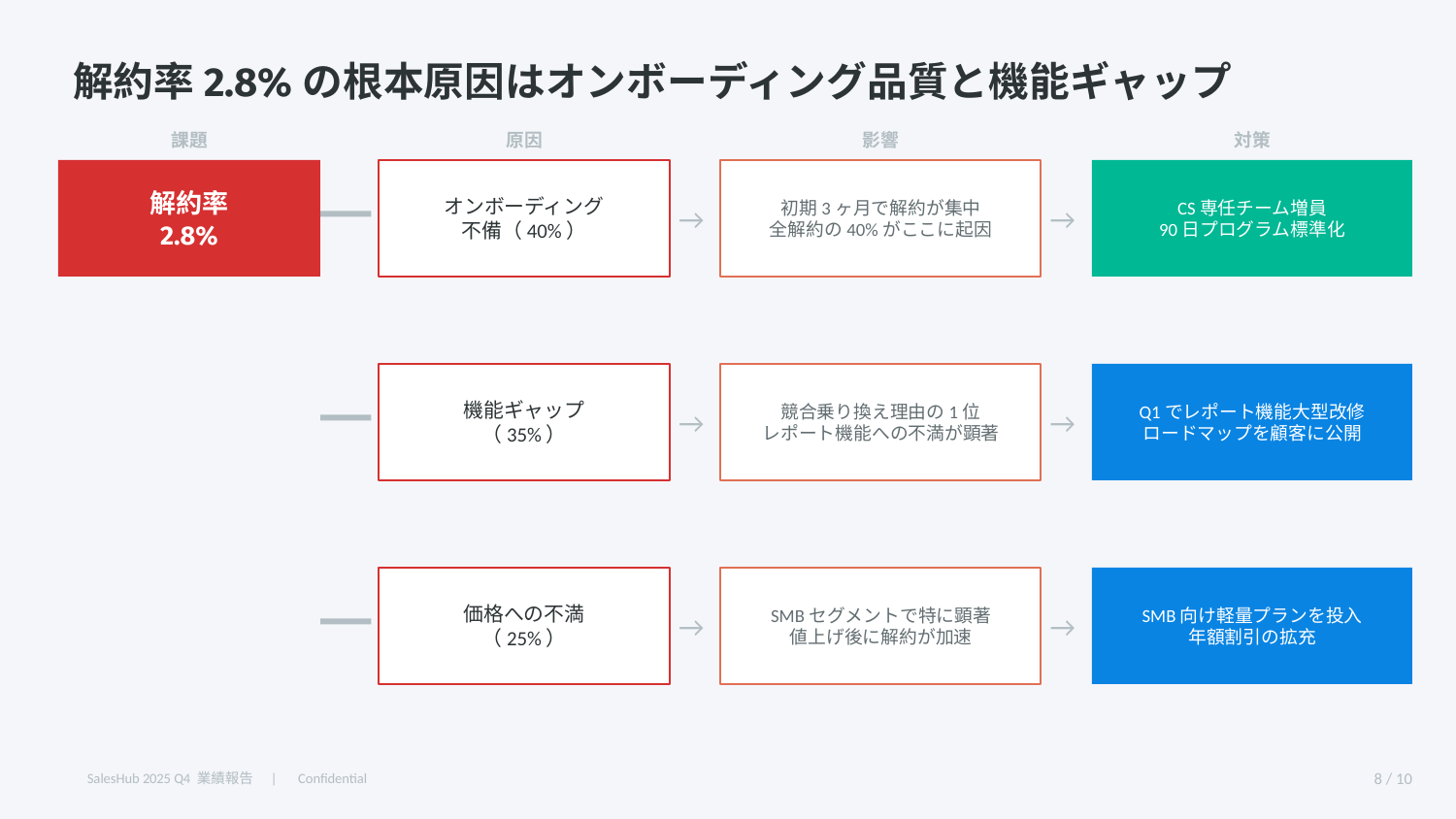

解約率2.8%の根本原因はオンボーディング品質と機能ギャップ
課題
原因
影響
対策

解約率
2.8%
オンボーディング
不備（40%）
初期3ヶ月で解約が集中
全解約の40%がここに起因
CS専任チーム増員
90日プログラム標準化
→
→

機能ギャップ
（35%）
競合乗り換え理由の1位
レポート機能への不満が顕著
Q1でレポート機能大型改修
ロードマップを顧客に公開
→
→

価格への不満
（25%）
SMBセグメントで特に顕著
値上げ後に解約が加速
SMB向け軽量プランを投入
年額割引の拡充
→
→

SalesHub 2025 Q4 業績報告　|　Confidential
8 / 10